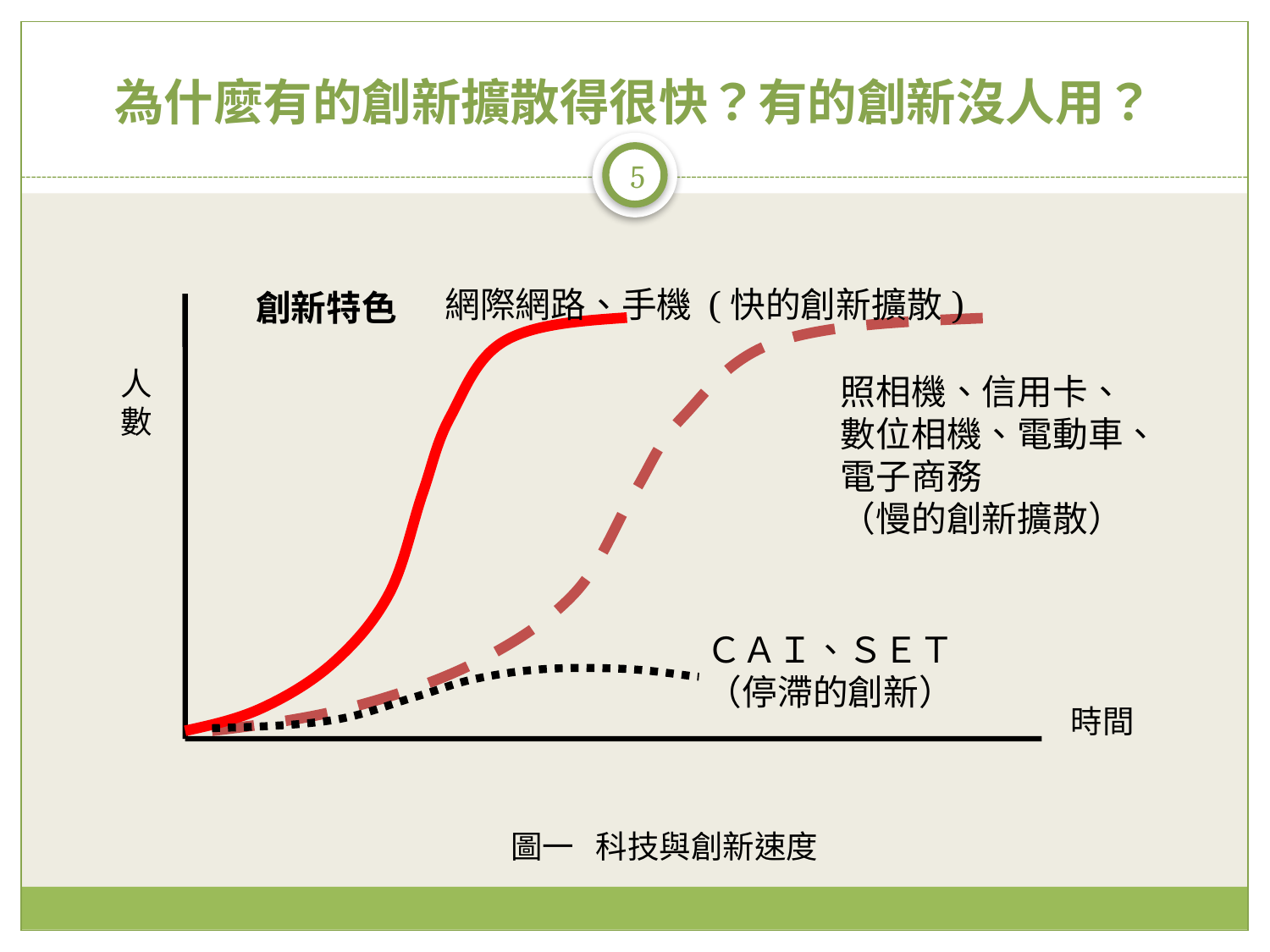

# 為什麼有的創新擴散得很快？有的創新沒人用？
5
網際網路、手機 (快的創新擴散)
創新特色

人
數
照相機、信用卡、
數位相機、電動車、
電子商務
（慢的創新擴散）
ＣＡＩ、ＳＥＴ
（停滯的創新）

時間
圖一   科技與創新速度